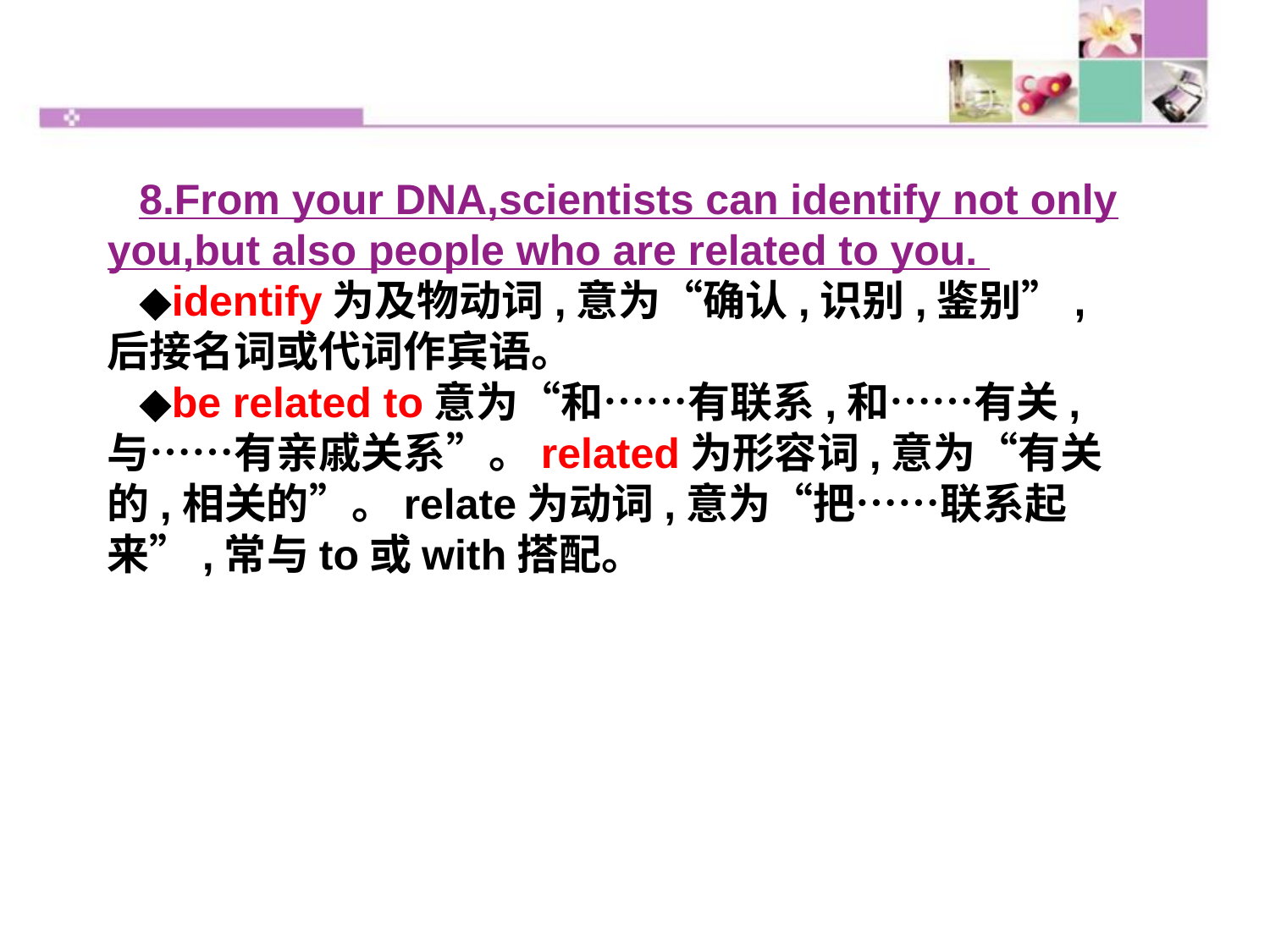

8.From your DNA,scientists can identify not only you,but also people who are related to you.
◆identify为及物动词,意为“确认,识别,鉴别”,后接名词或代词作宾语。
◆be related to意为“和……有联系,和……有关,与……有亲戚关系”。related为形容词,意为“有关的,相关的”。relate为动词,意为“把……联系起来”,常与to或with搭配。